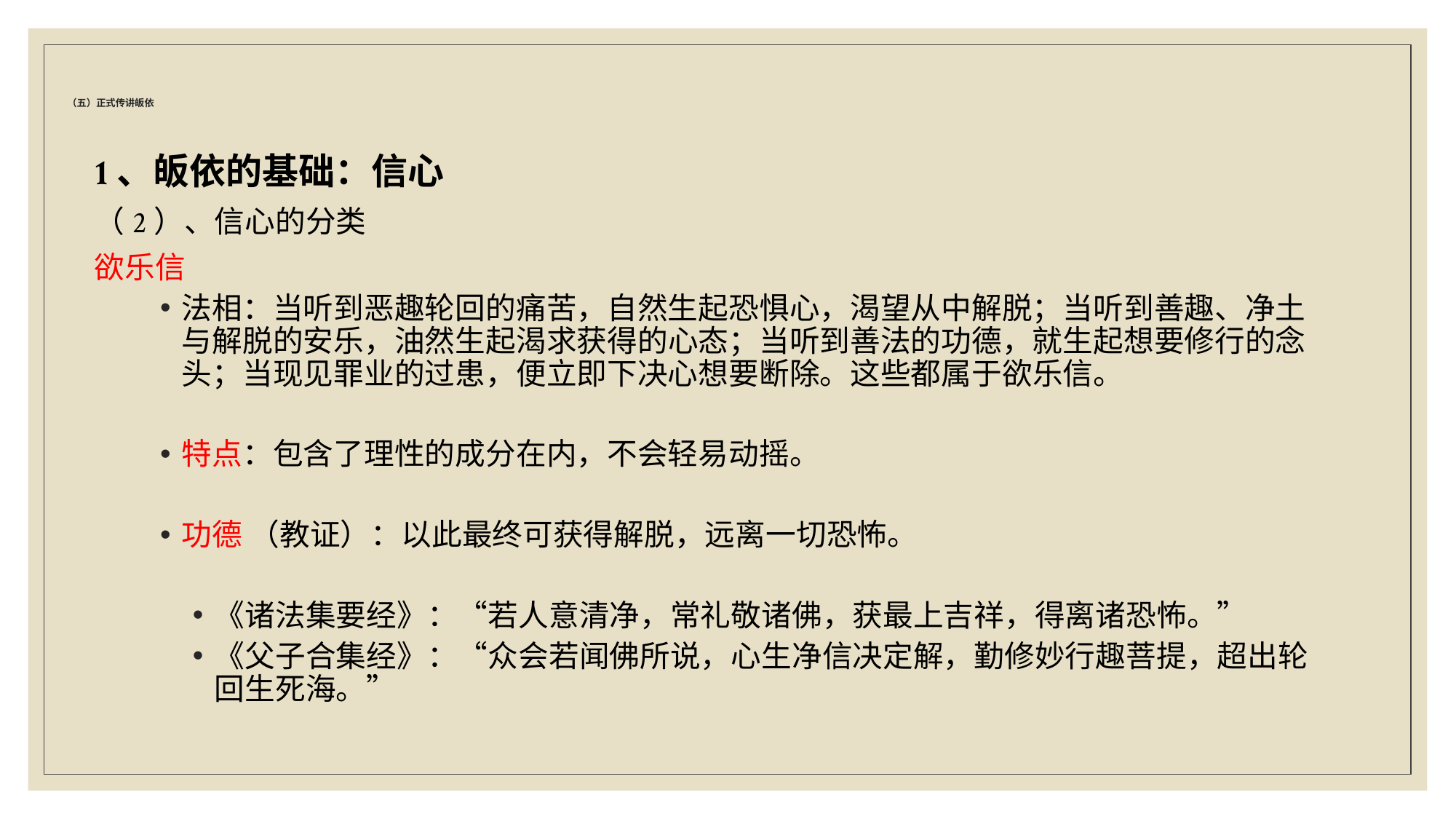

# （五）正式传讲皈依
1、皈依的基础：信心
（2）、信心的分类
欲乐信
法相：当听到恶趣轮回的痛苦，自然生起恐惧心，渴望从中解脱；当听到善趣、净土与解脱的安乐，油然生起渴求获得的心态；当听到善法的功德，就生起想要修行的念头；当现见罪业的过患，便立即下决心想要断除。这些都属于欲乐信。

特点：包含了理性的成分在内，不会轻易动摇。

功德 （教证）：以此最终可获得解脱，远离一切恐怖。

《诸法集要经》：“若人意清净，常礼敬诸佛，获最上吉祥，得离诸恐怖。”
《父子合集经》：“众会若闻佛所说，心生净信决定解，勤修妙行趣菩提，超出轮回生死海。”